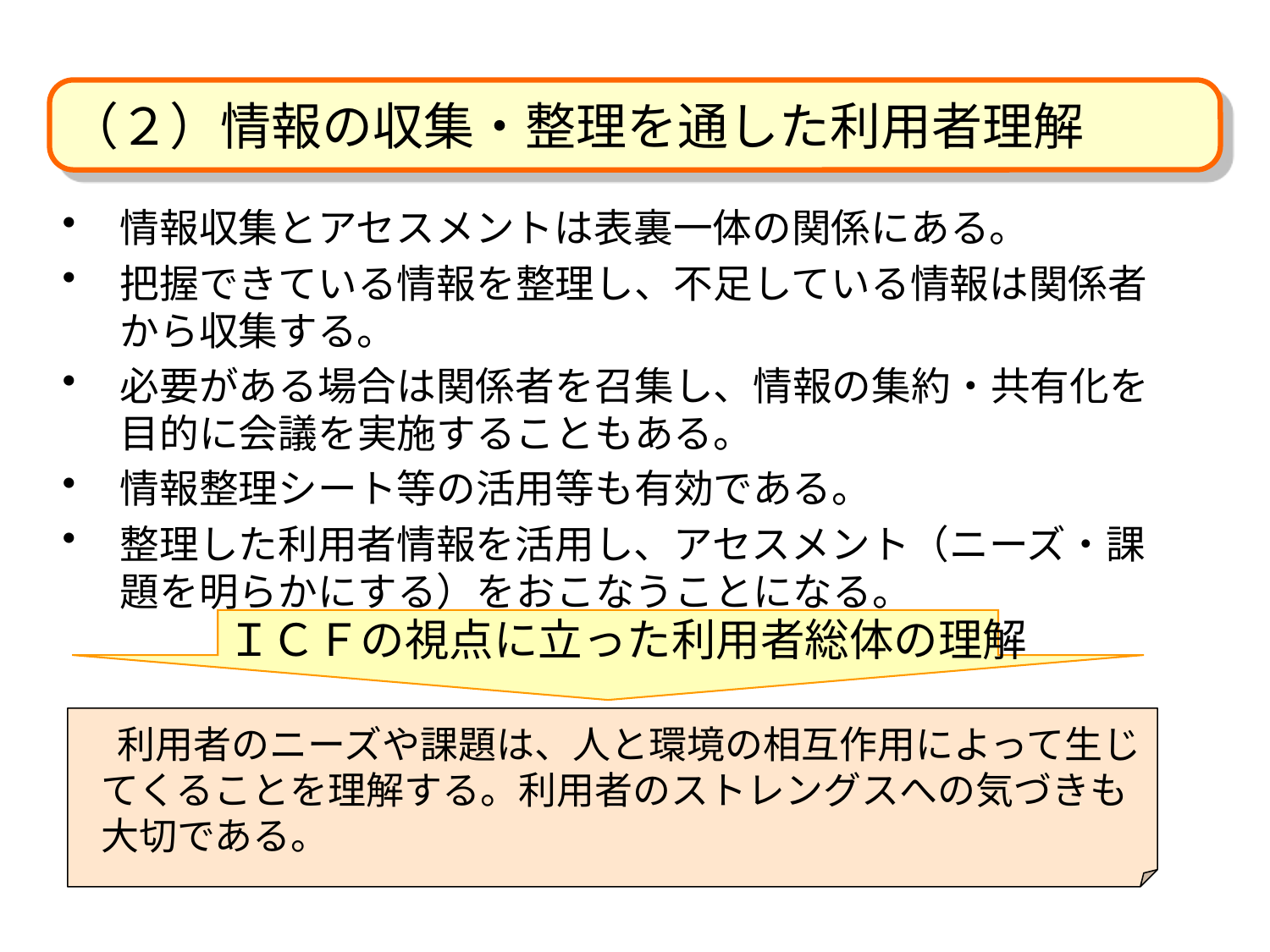

（２）情報の収集・整理を通した利用者理解
情報収集とアセスメントは表裏一体の関係にある。
把握できている情報を整理し、不足している情報は関係者から収集する。
必要がある場合は関係者を召集し、情報の集約・共有化を目的に会議を実施することもある。
情報整理シート等の活用等も有効である。
整理した利用者情報を活用し、アセスメント（ニーズ・課題を明らかにする）をおこなうことになる。
ＩＣＦの視点に立った利用者総体の理解
　利用者のニーズや課題は、人と環境の相互作用によって生じてくることを理解する。利用者のストレングスへの気づきも大切である。